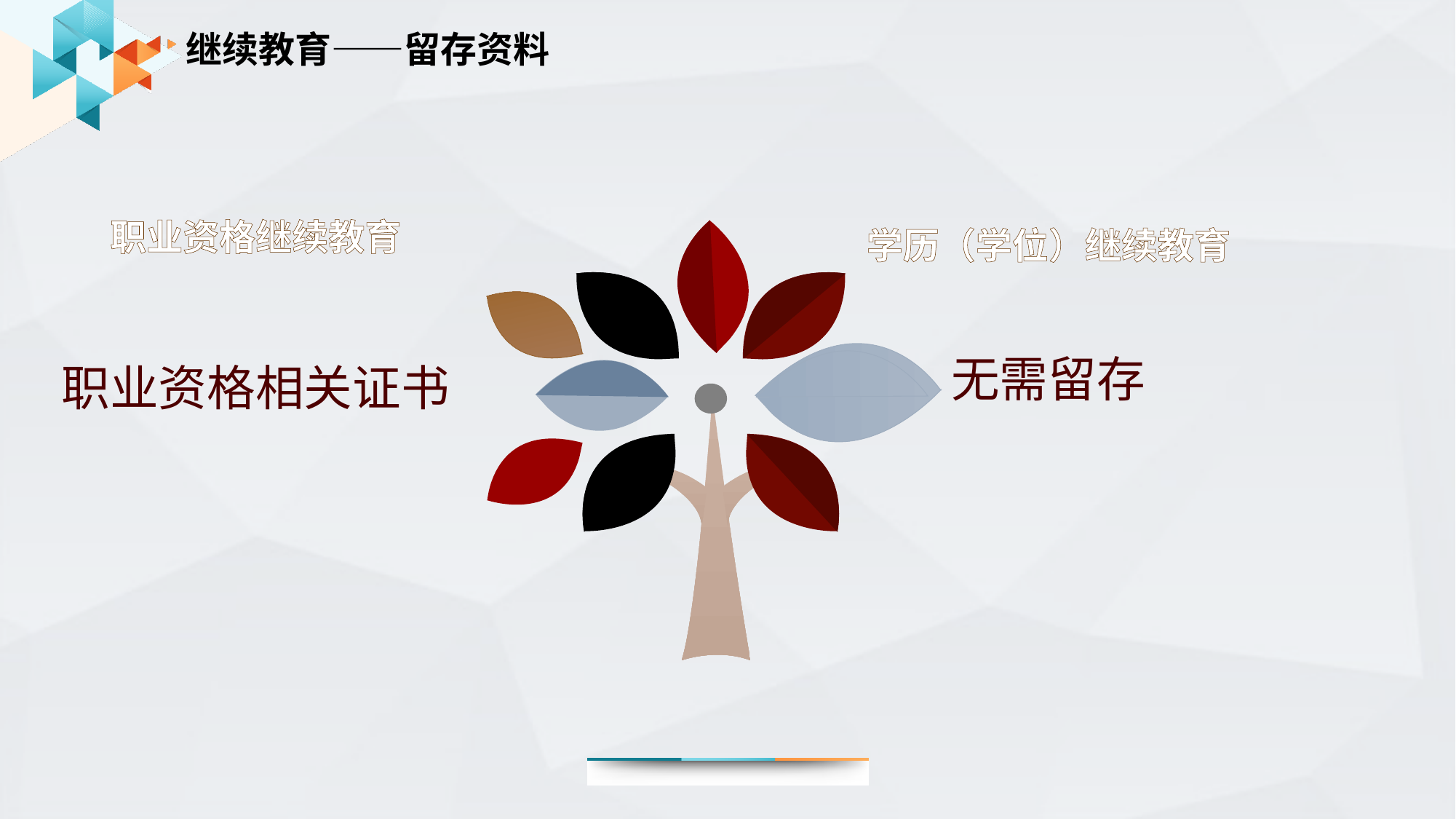

继续教育——留存资料
职业资格继续教育
学历（学位）继续教育

无需留存
职业资格相关证书